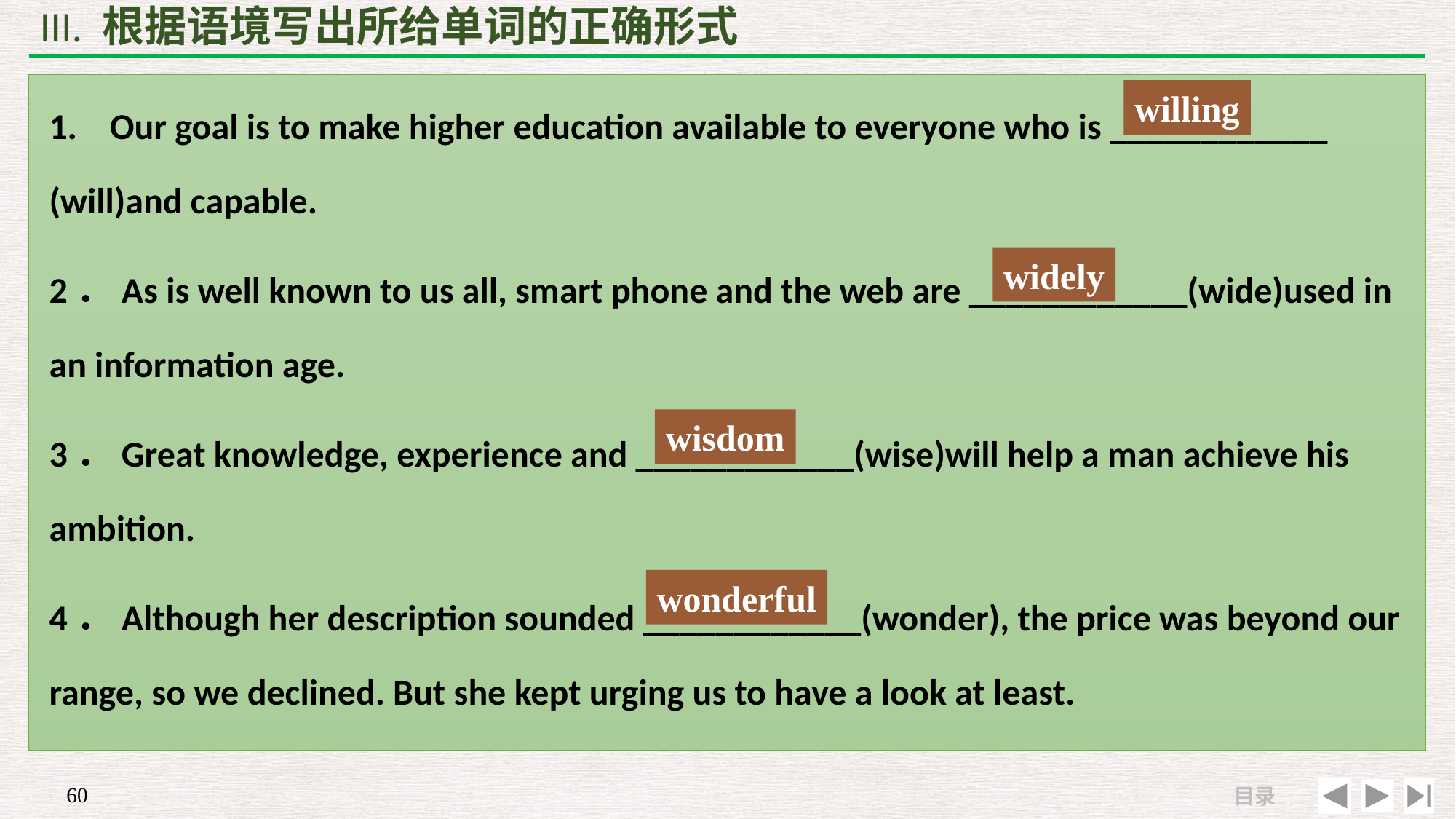

# III. 根据语境写出所给单词的正确形式
1.    Our goal is to make higher education available to everyone who is ____________ (will)and capable.
2．As is well known to us all, smart phone and the web are ____________(wide)used in an information age.
3．Great knowledge, experience and ____________(wise)will help a man achieve his ambition.
4．Although her description sounded ____________(wonder), the price was beyond our range, so we declined. But she kept urging us to have a look at least.

willing
widely
wisdom
wonderful